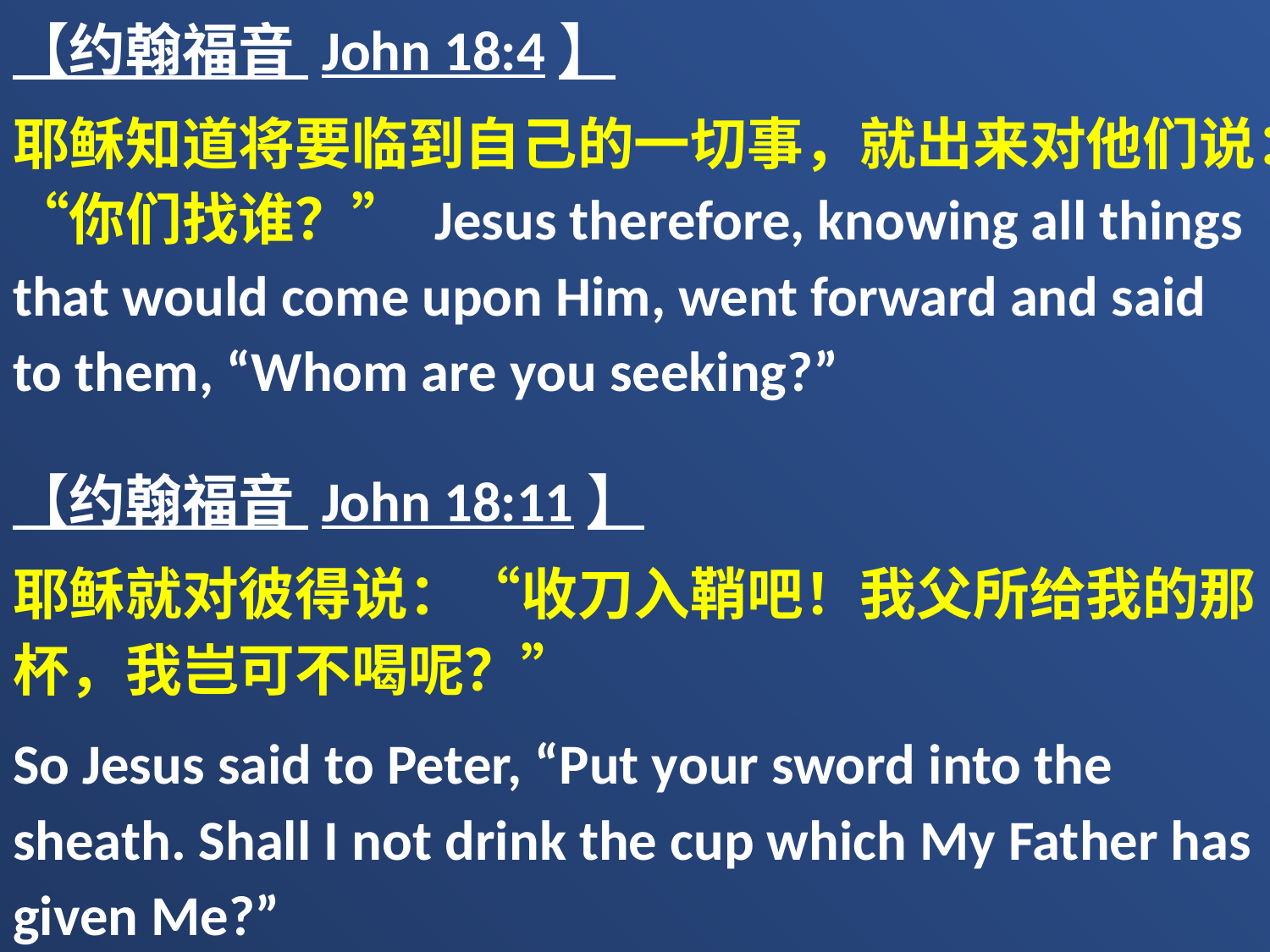

【约翰福音 John 18:4】
耶稣知道将要临到自己的一切事，就出来对他们说：“你们找谁？” Jesus therefore, knowing all things that would come upon Him, went forward and said to them, “Whom are you seeking?”

【约翰福音 John 18:11】
耶稣就对彼得说：“收刀入鞘吧！我父所给我的那杯，我岂可不喝呢？”
So Jesus said to Peter, “Put your sword into the sheath. Shall I not drink the cup which My Father has given Me?”